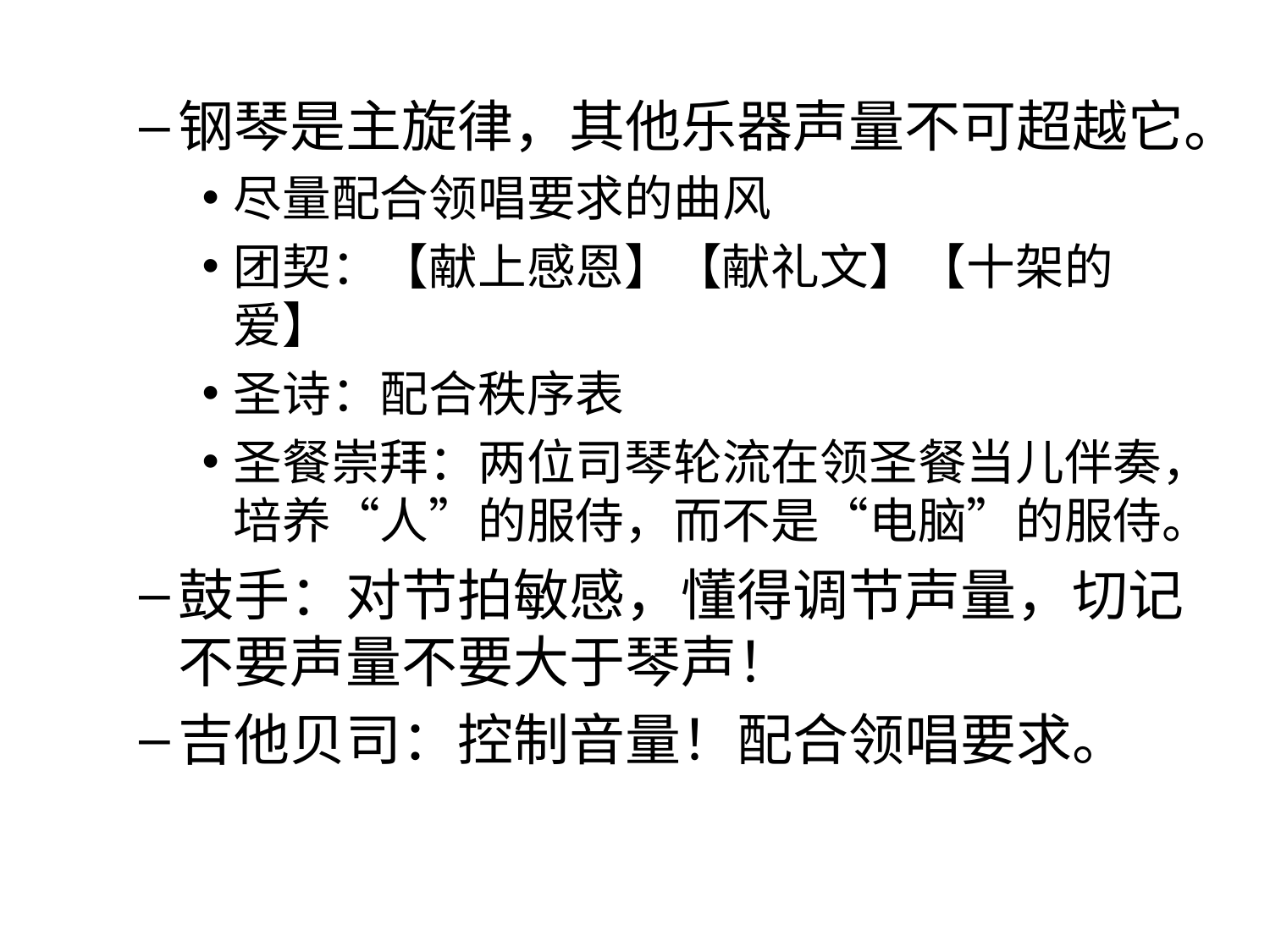

钢琴是主旋律，其他乐器声量不可超越它。
尽量配合领唱要求的曲风
团契：【献上感恩】【献礼文】【十架的爱】
圣诗：配合秩序表
圣餐崇拜：两位司琴轮流在领圣餐当儿伴奏，培养“人”的服侍，而不是“电脑”的服侍。
鼓手：对节拍敏感，懂得调节声量，切记不要声量不要大于琴声！
吉他贝司：控制音量！配合领唱要求。